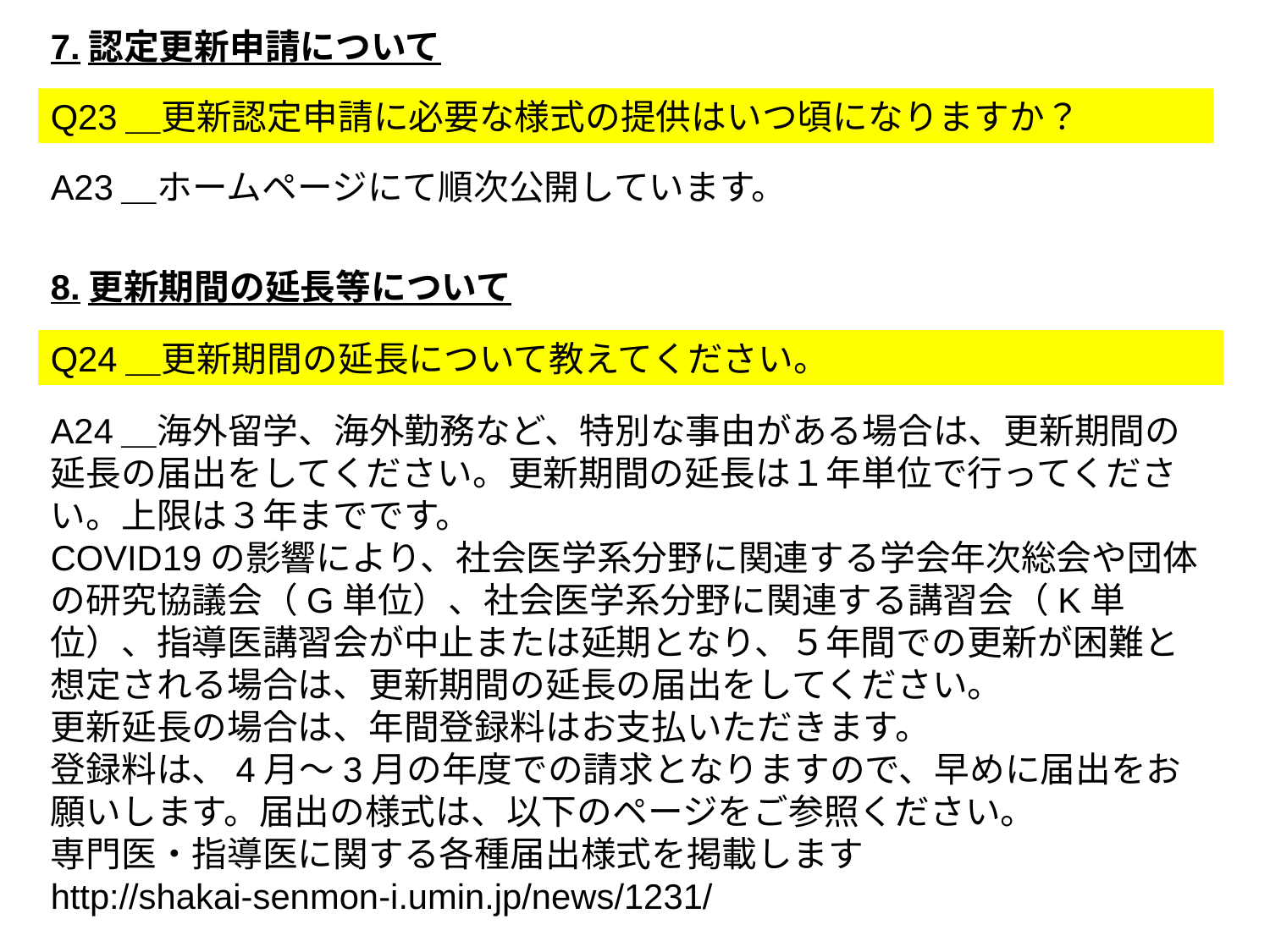

7.認定更新申請について
Q23＿更新認定申請に必要な様式の提供はいつ頃になりますか？
A23＿ホームページにて順次公開しています。
8.更新期間の延長等について
Q24＿更新期間の延長について教えてください。
A24＿海外留学、海外勤務など、特別な事由がある場合は、更新期間の延長の届出をしてください。更新期間の延長は１年単位で行ってください。上限は３年までです。
COVID19の影響により、社会医学系分野に関連する学会年次総会や団体の研究協議会（G単位）、社会医学系分野に関連する講習会（K単位）、指導医講習会が中止または延期となり、５年間での更新が困難と想定される場合は、更新期間の延長の届出をしてください。
更新延長の場合は、年間登録料はお支払いただきます。
登録料は、4月～3月の年度での請求となりますので、早めに届出をお願いします。届出の様式は、以下のページをご参照ください。
専門医・指導医に関する各種届出様式を掲載します
http://shakai-senmon-i.umin.jp/news/1231/